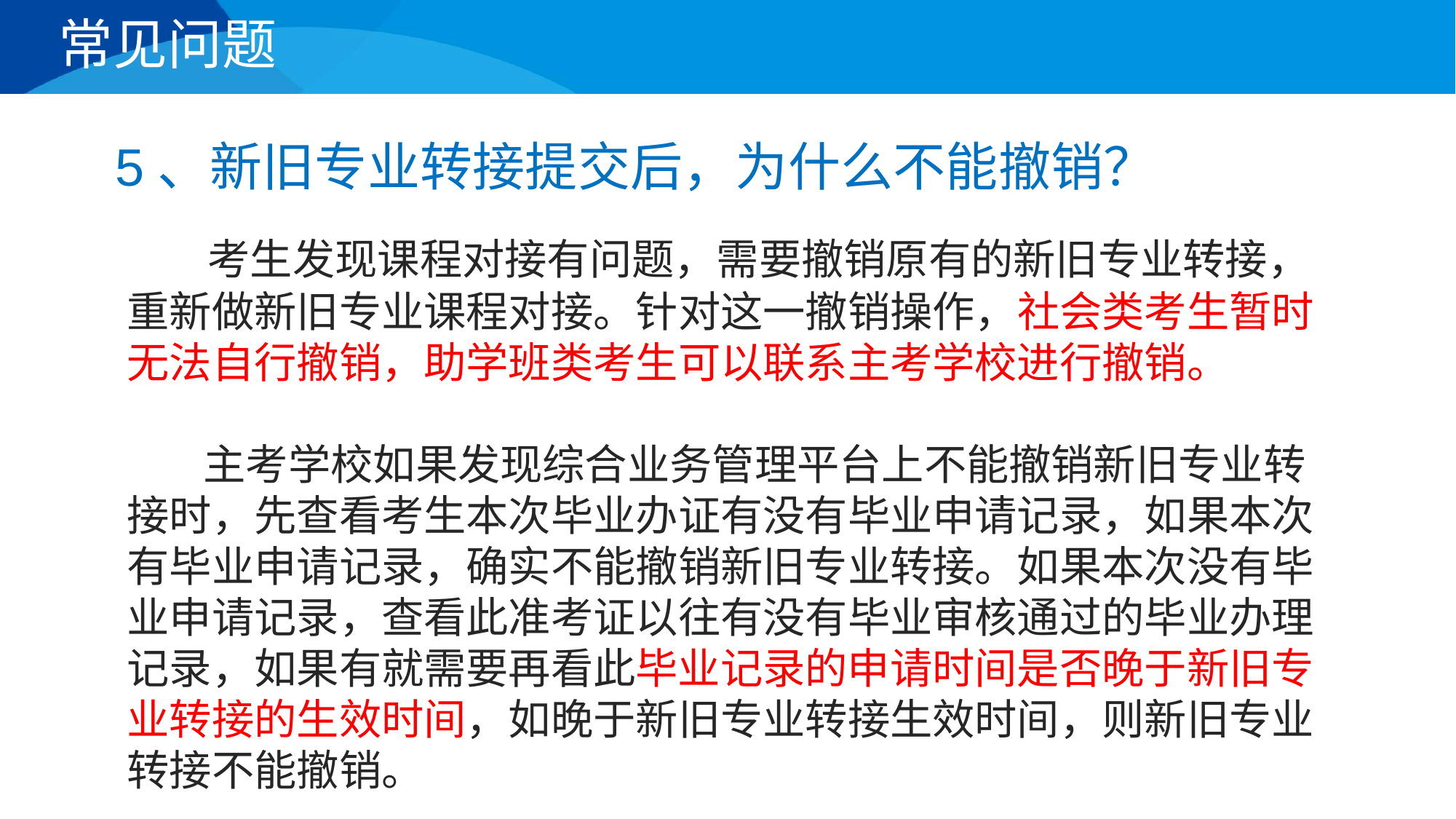

# 常见问题
5、新旧专业转接提交后，为什么不能撤销？
         考生发现课程对接有问题，需要撤销原有的新旧专业转接，重新做新旧专业课程对接。针对这一撤销操作，社会类考生暂时无法自行撤销，助学班类考生可以联系主考学校进行撤销。

       主考学校如果发现综合业务管理平台上不能撤销新旧专业转接时，先查看考生本次毕业办证有没有毕业申请记录，如果本次有毕业申请记录，确实不能撤销新旧专业转接。如果本次没有毕业申请记录，查看此准考证以往有没有毕业审核通过的毕业办理记录，如果有就需要再看此毕业记录的申请时间是否晚于新旧专业转接的生效时间，如晚于新旧专业转接生效时间，则新旧专业转接不能撤销。